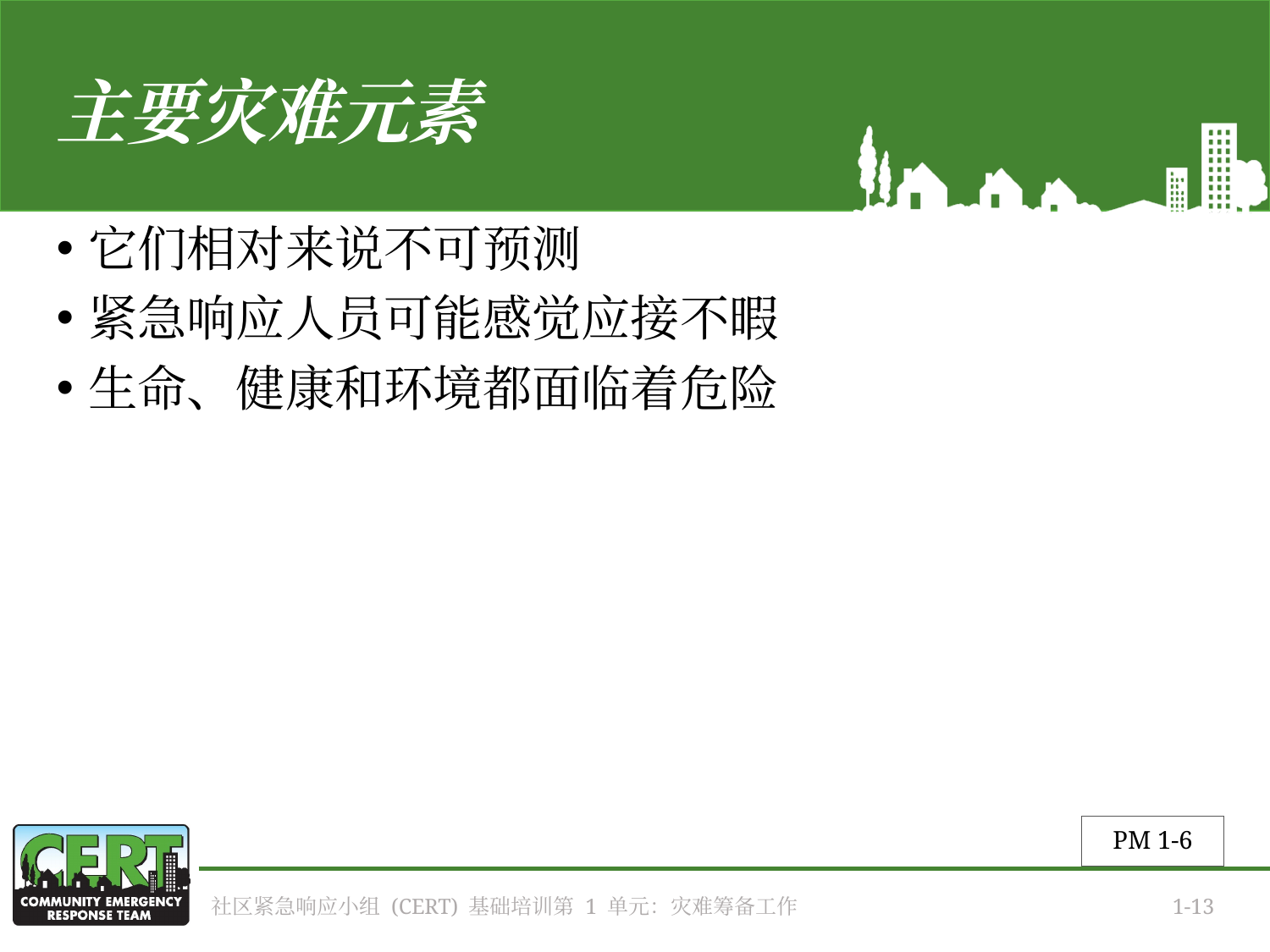

# 主要灾难元素
它们相对来说不可预测
紧急响应人员可能感觉应接不暇
生命、健康和环境都面临着危险
PM 1-6
社区紧急响应小组 (CERT) 基础培训第 1 单元：灾难筹备工作
1-13